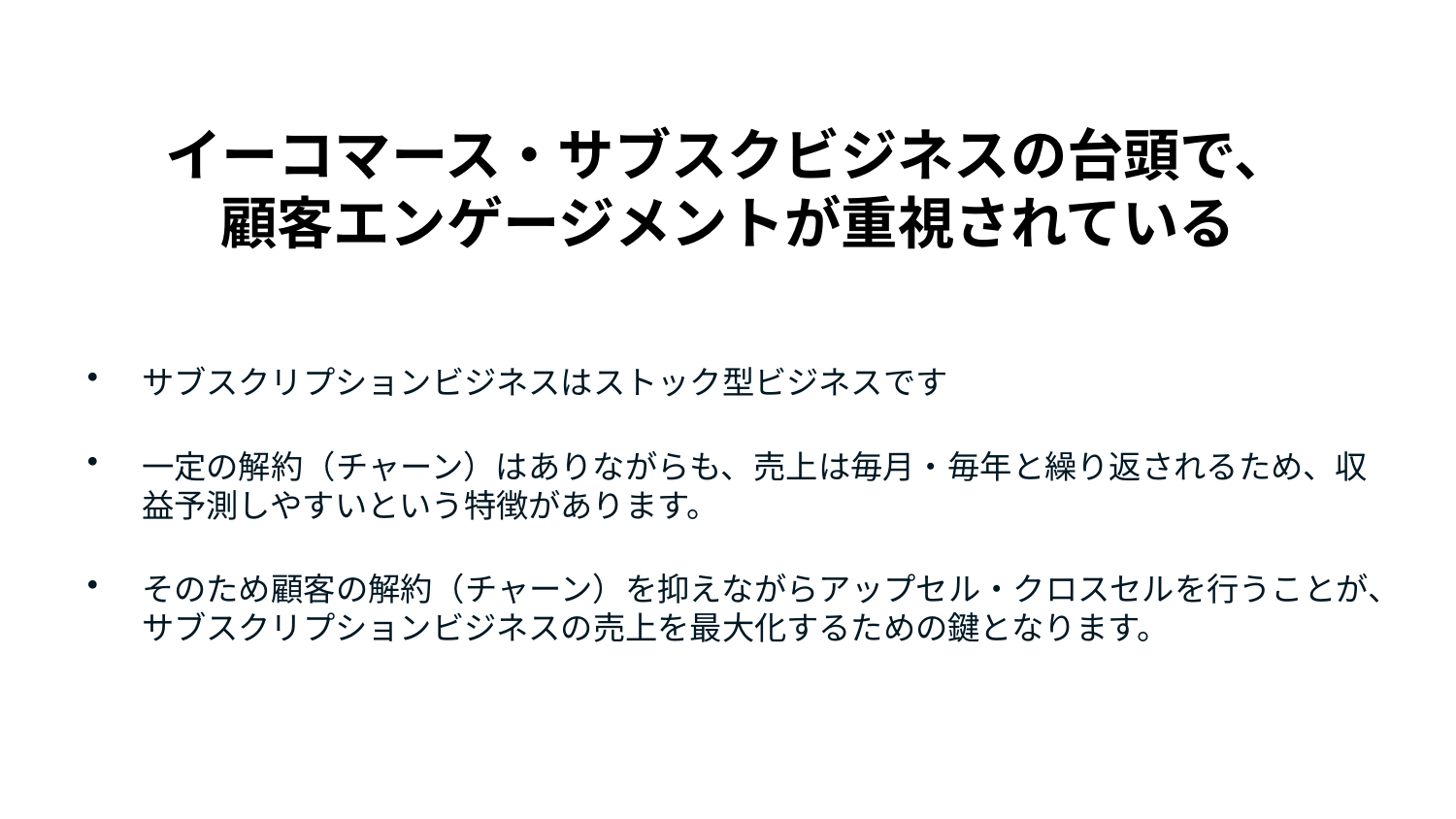

# イーコマース・サブスクビジネスの台頭で、 顧客エンゲージメントが重視されている
サブスクリプションビジネスはストック型ビジネスです
一定の解約（チャーン）はありながらも、売上は毎月・毎年と繰り返されるため、収益予測しやすいという特徴があります。
そのため顧客の解約（チャーン）を抑えながらアップセル・クロスセルを行うことが、サブスクリプションビジネスの売上を最大化するための鍵となります。